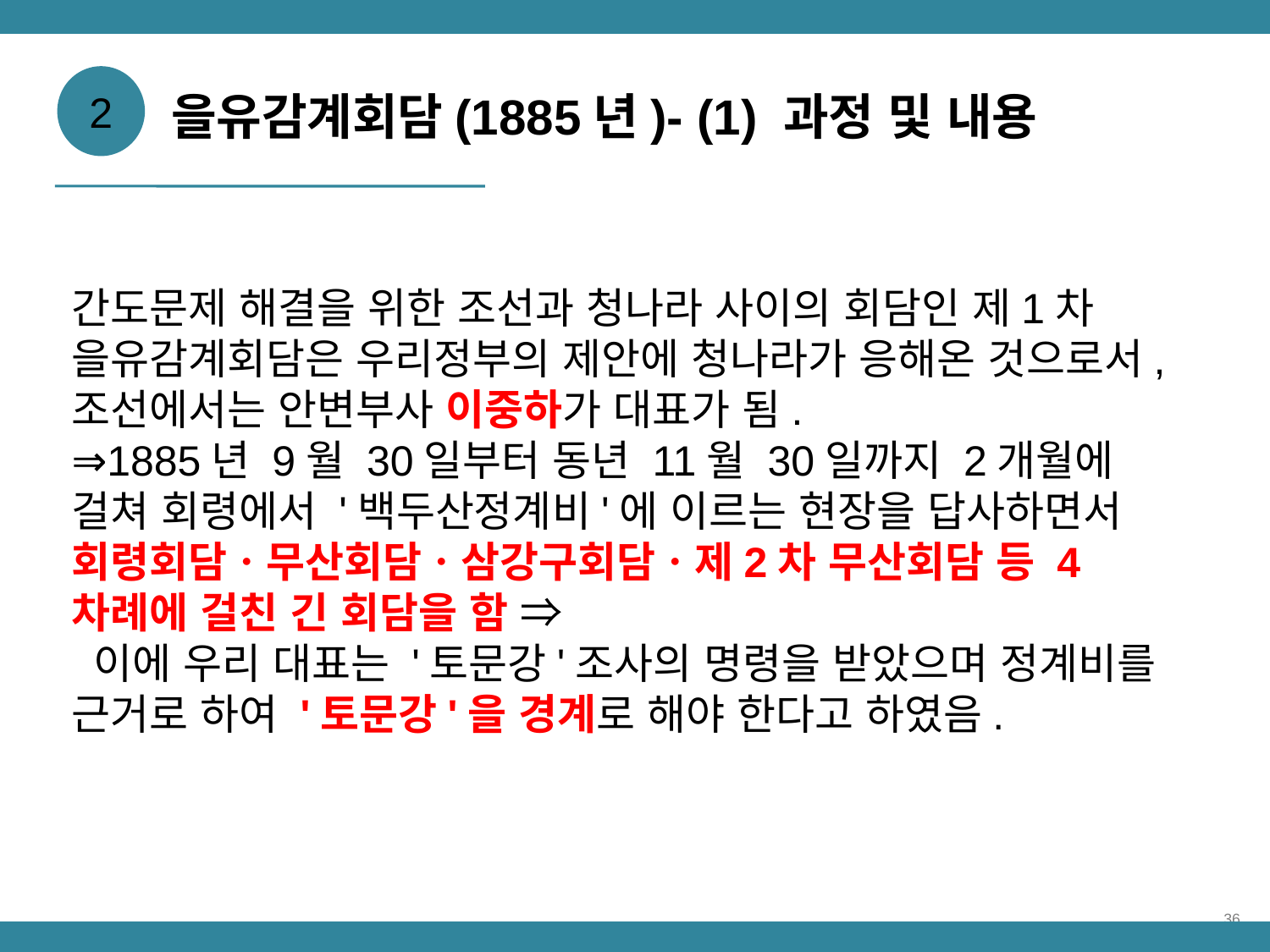

2

을유감계회담(1885년)- (1) 과정 및 내용

간도문제 해결을 위한 조선과 청나라 사이의 회담인 제1차 을유감계회담은 우리정부의 제안에 청나라가 응해온 것으로서, 조선에서는 안변부사 이중하가 대표가 됨.
⇒1885년 9월 30일부터 동년 11월 30일까지 2개월에 걸쳐 회령에서 '백두산정계비'에 이르는 현장을 답사하면서 회령회담ㆍ무산회담ㆍ삼강구회담ㆍ제2차 무산회담 등 4차례에 걸친 긴 회담을 함 ⇒
 이에 우리 대표는 '토문강'조사의 명령을 받았으며 정계비를 근거로 하여 '토문강'을 경계로 해야 한다고 하였음.